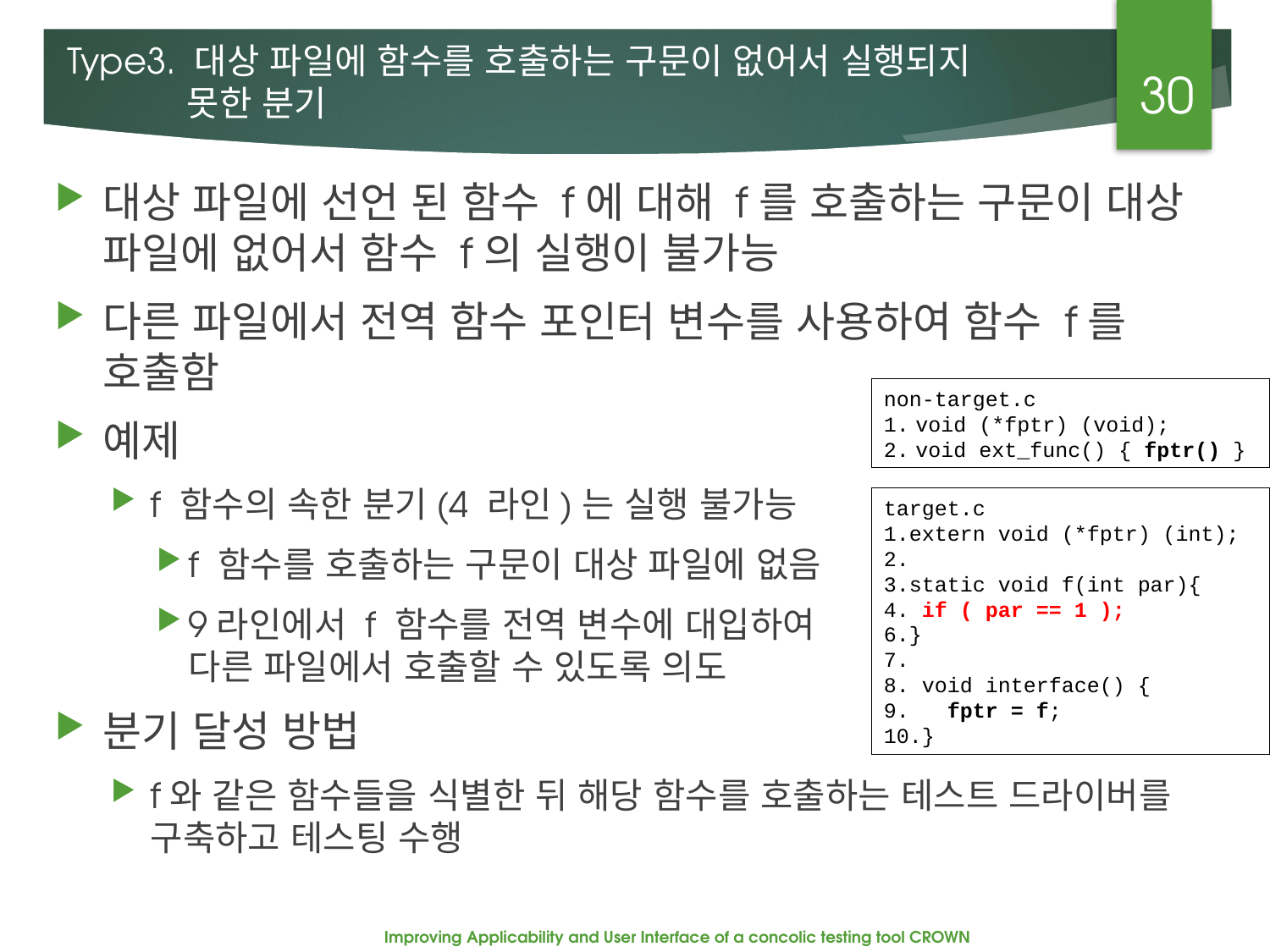

30
# Type3. 대상 파일에 함수를 호출하는 구문이 없어서 실행되지 못한 분기
대상 파일에 선언 된 함수 f에 대해 f를 호출하는 구문이 대상 파일에 없어서 함수 f의 실행이 불가능
다른 파일에서 전역 함수 포인터 변수를 사용하여 함수 f를
호출함
예제
f 함수의 속한 분기(4 라인)는 실행 불가능
f 함수를 호출하는 구문이 대상 파일에 없음
9라인에서 f 함수를 전역 변수에 대입하여
다른 파일에서 호출할 수 있도록 의도
분기 달성 방법
f와 같은 함수들을 식별한 뒤 해당 함수를 호출하는 테스트 드라이버를 구축하고 테스팅 수행

non-target.c
void (*fptr) (void);
void ext_func() { fptr() }
target.c
1.extern void (*fptr) (int);
2.
3.static void f(int par){
4. if ( par == 1 );
6.}
7.
8. void interface() {
9.   fptr = f;
10.}
Improving Applicability and User Interface of a concolic testing tool CROWN